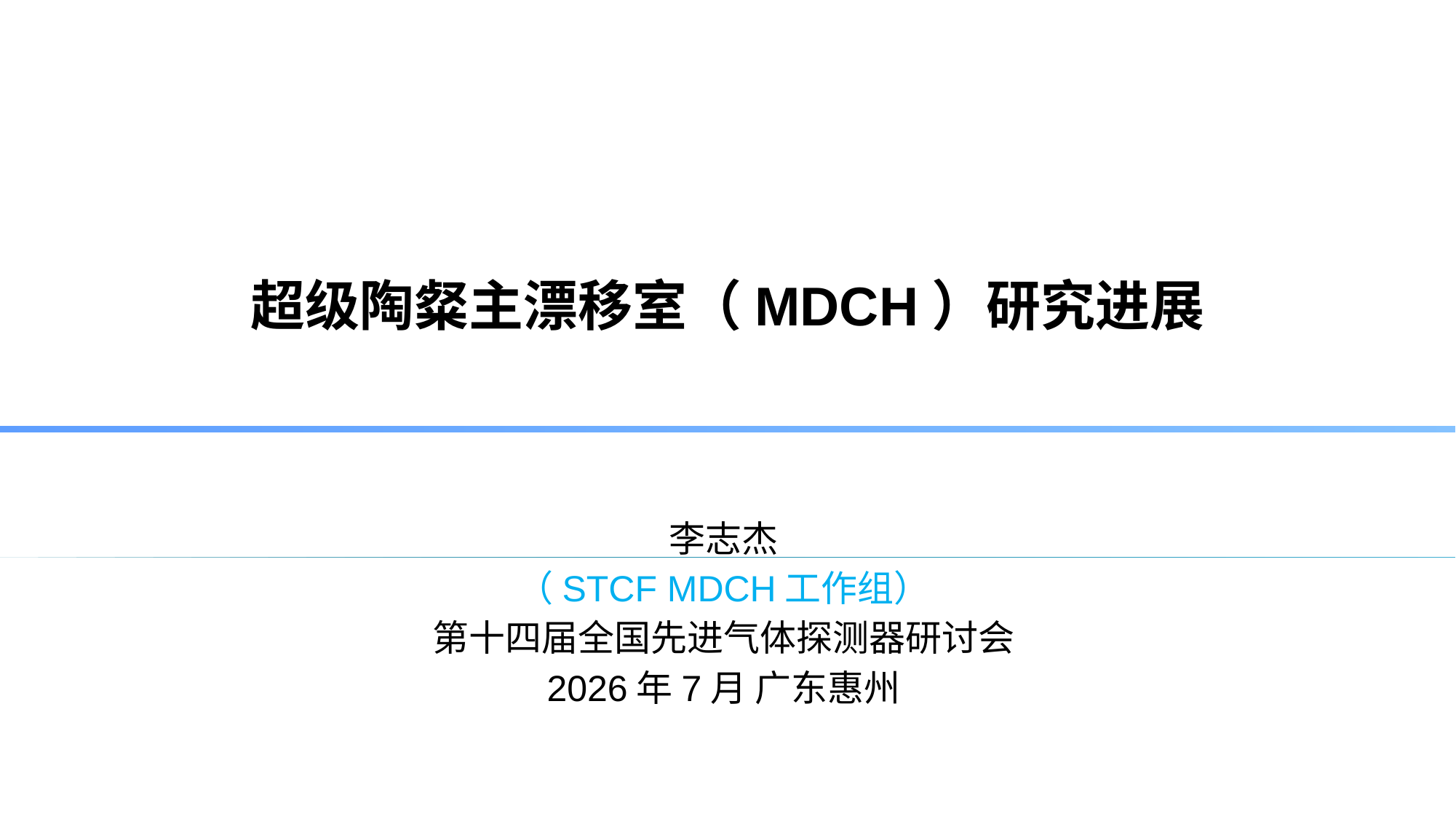

# 超级陶粲主漂移室（MDCH）研究进展
李志杰
（STCF MDCH工作组）
第十四届全国先进气体探测器研讨会
2026年7月 广东惠州
1